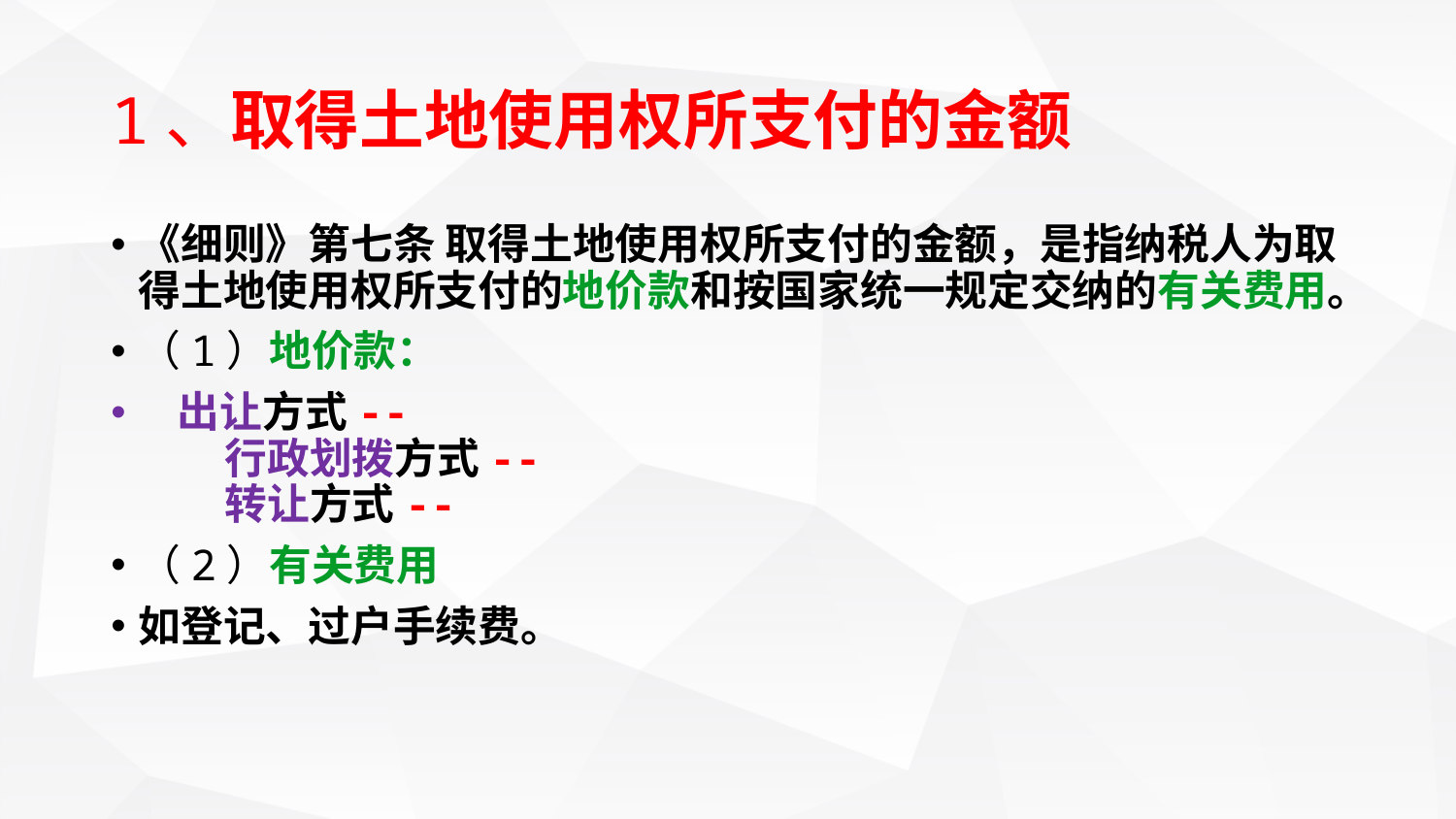

# 1、取得土地使用权所支付的金额
《细则》第七条 取得土地使用权所支付的金额，是指纳税人为取得土地使用权所支付的地价款和按国家统一规定交纳的有关费用。
（1）地价款：
   出让方式--
   行政划拨方式--
   转让方式--
（2）有关费用
如登记、过户手续费。